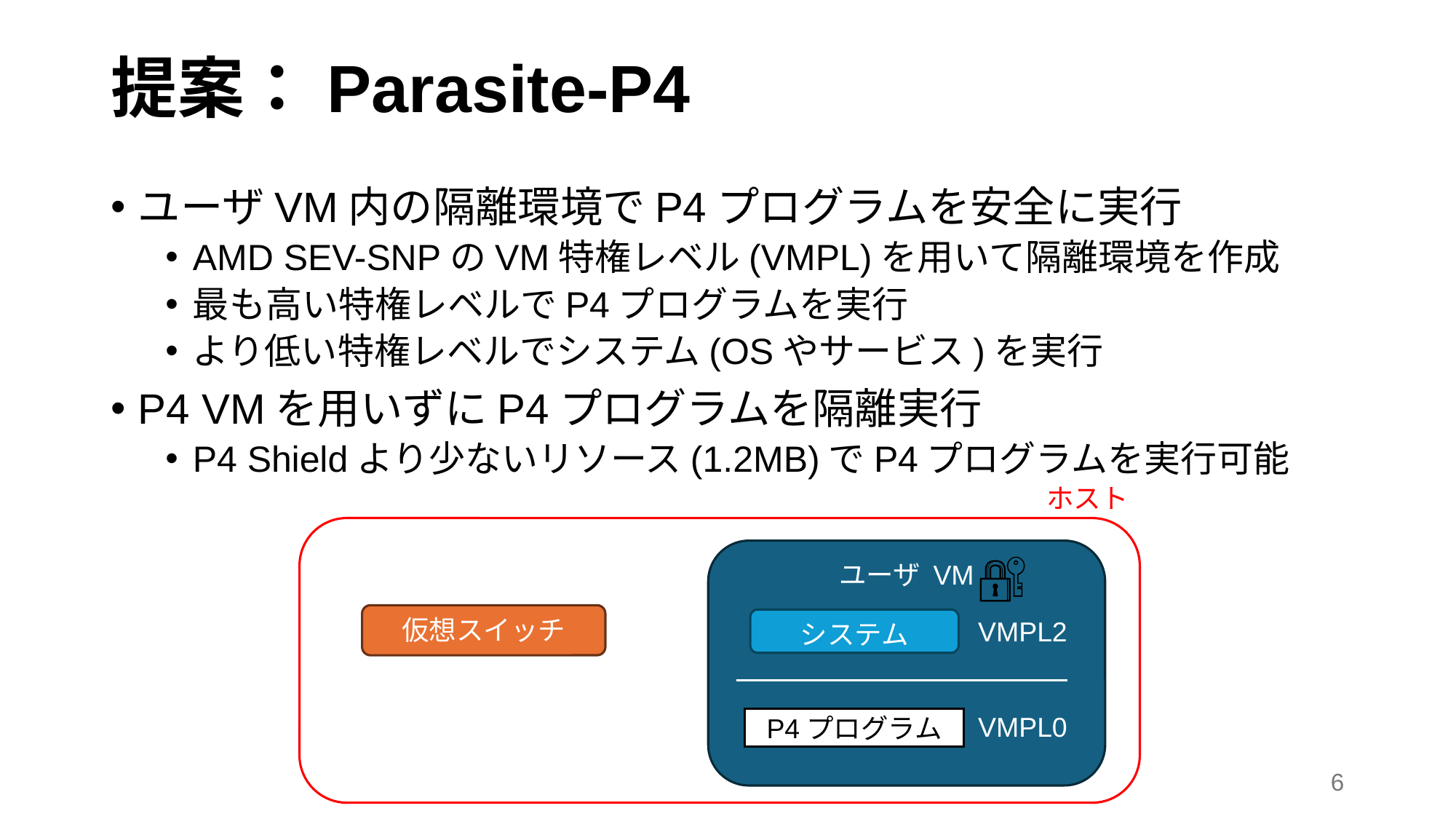

# 提案：Parasite-P4
ユーザVM内の隔離環境でP4プログラムを安全に実行
AMD SEV-SNPのVM特権レベル(VMPL)を用いて隔離環境を作成
最も高い特権レベルでP4プログラムを実行
より低い特権レベルでシステム(OSやサービス)を実行
P4 VMを用いずにP4プログラムを隔離実行
P4 Shieldより少ないリソース(1.2MB)でP4プログラムを実行可能

ホスト

🔐
ユーザ VM
仮想スイッチ
VMPL2
システム
VMPL0
P4プログラム
6